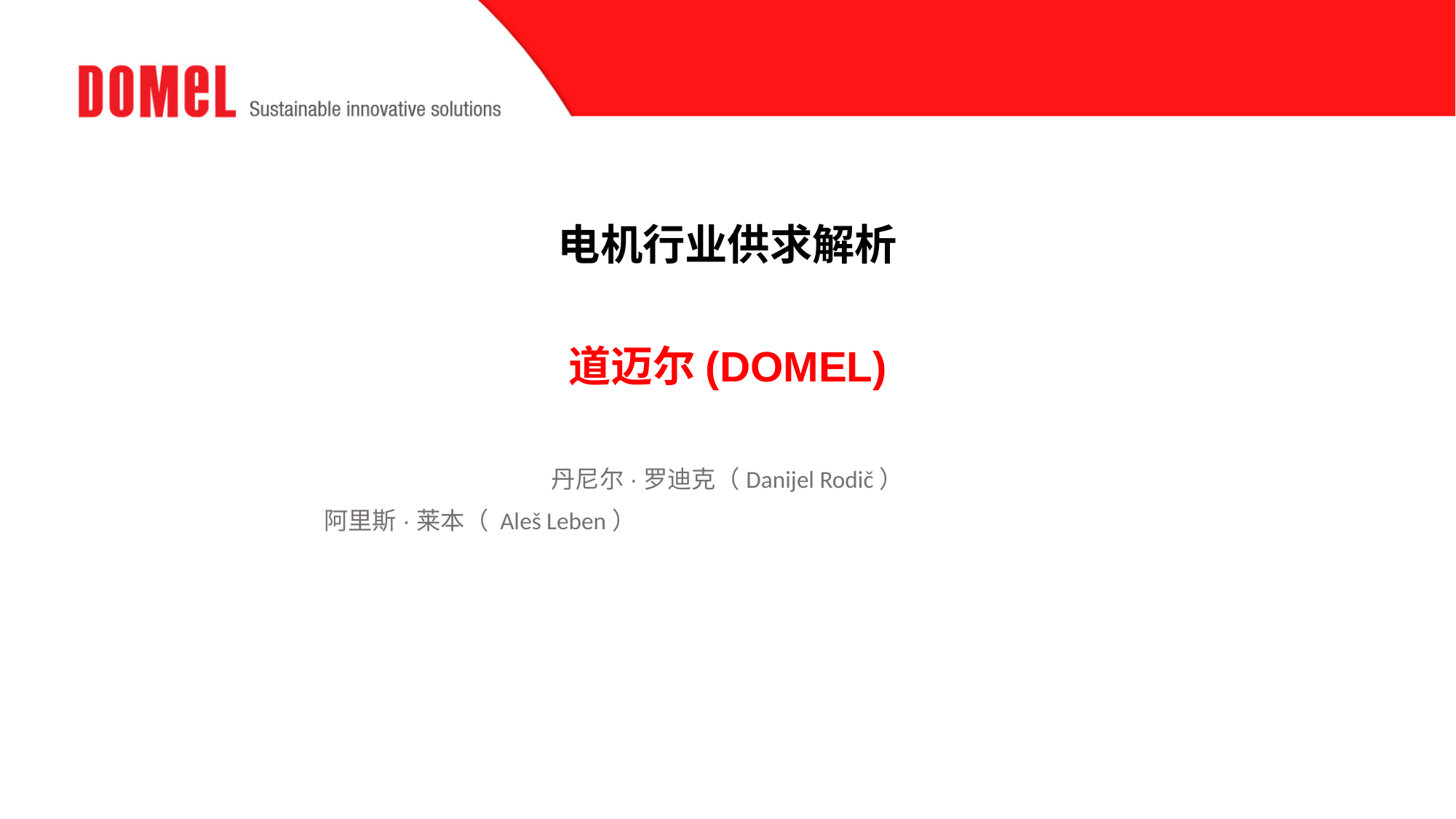

电机行业供求解析

道迈尔(DOMEL)

丹尼尔·罗迪克（Danijel Rodič）
                                      阿里斯·莱本（ Aleš Leben）